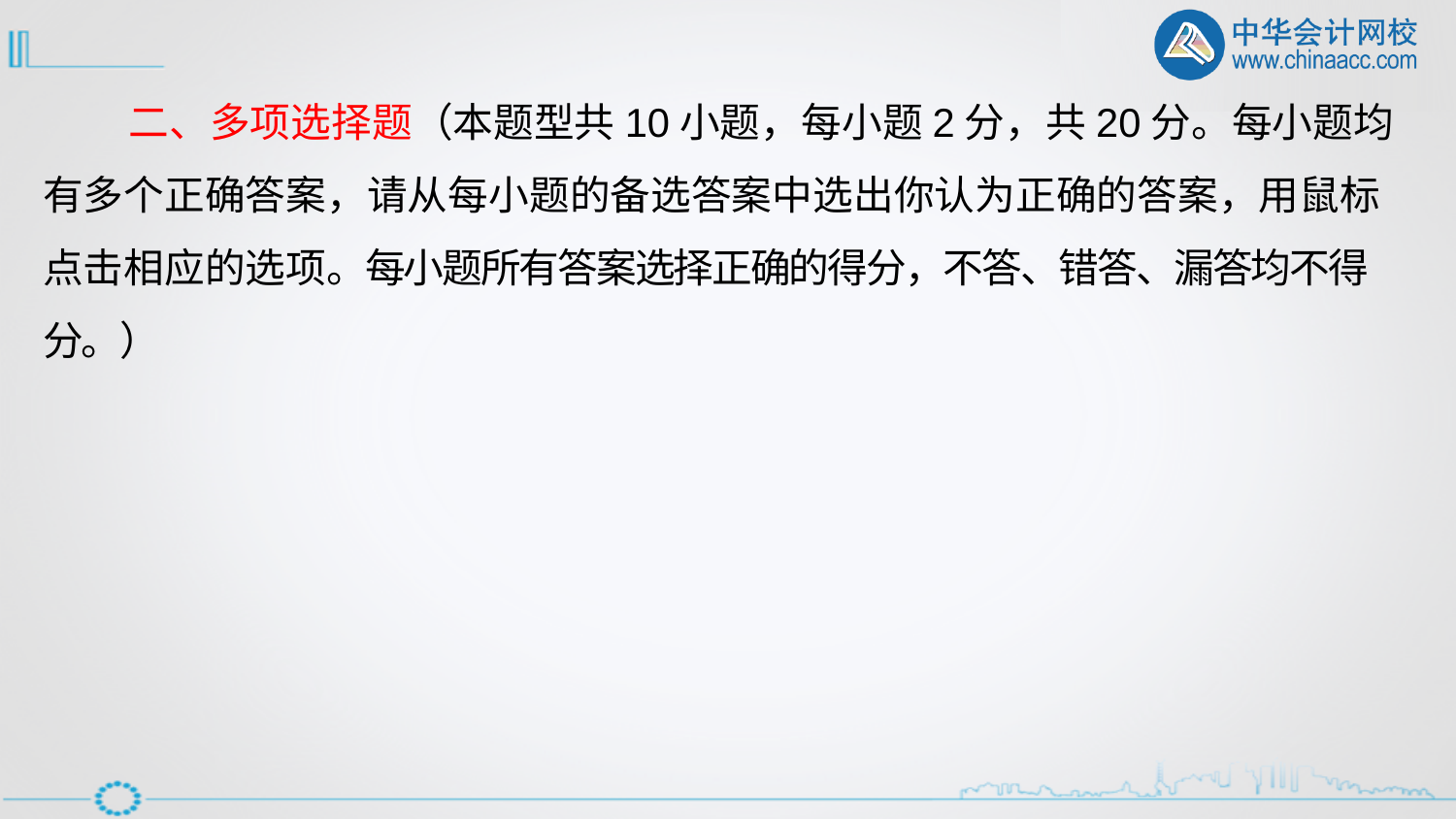

二、多项选择题（本题型共10小题，每小题2分，共20分。每小题均有多个正确答案，请从每小题的备选答案中选出你认为正确的答案，用鼠标点击相应的选项。每小题所有答案选择正确的得分，不答、错答、漏答均不得分。）